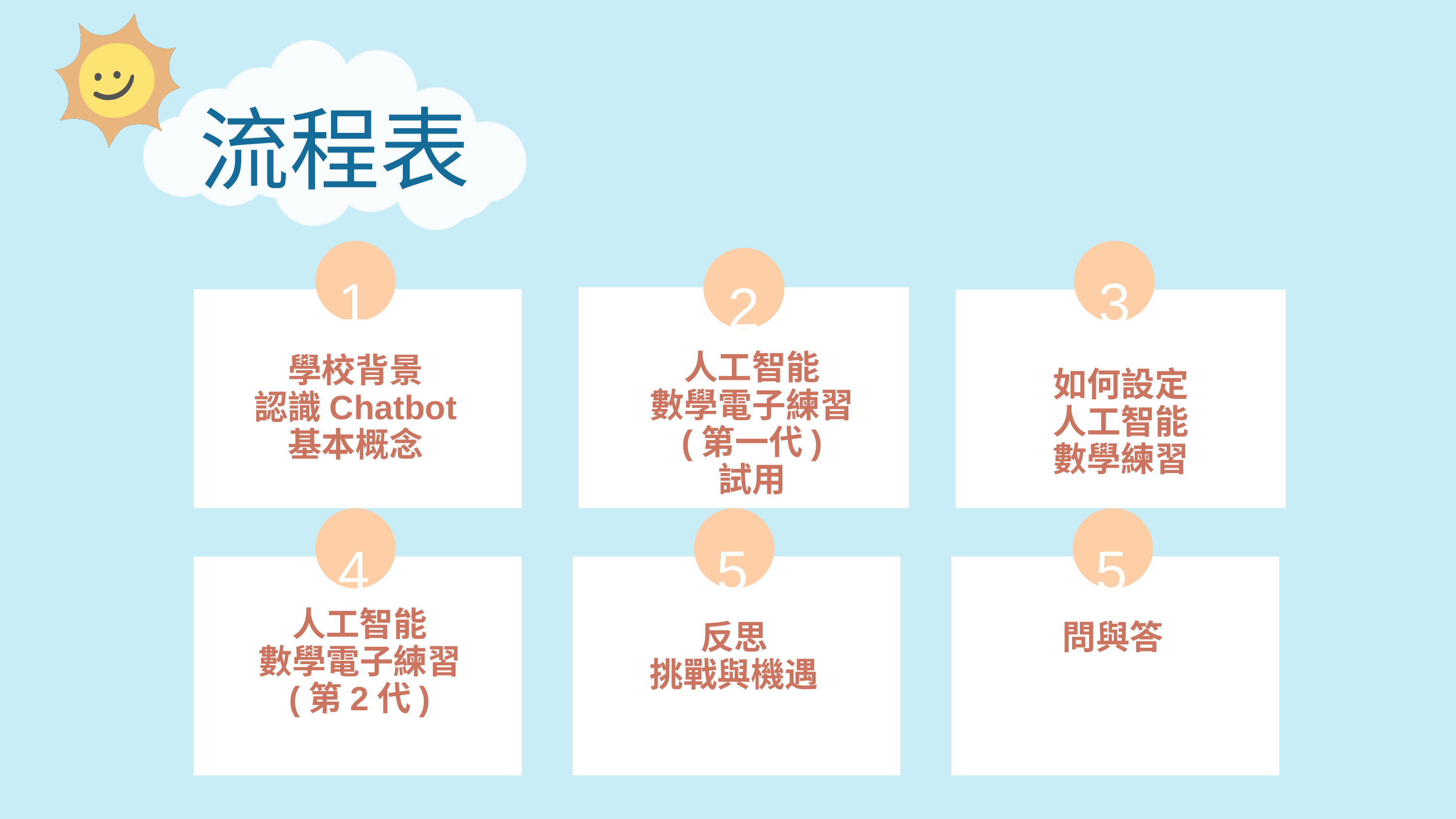

流程表
3
1
2

人工智能
數學電子練習
(第一代)
試用
學校背景
認識Chatbot
基本概念
如何設定
人工智能
數學練習
4
5
5

人工智能
數學電子練習
(第2代)

反思
挑戰與機遇
問與答